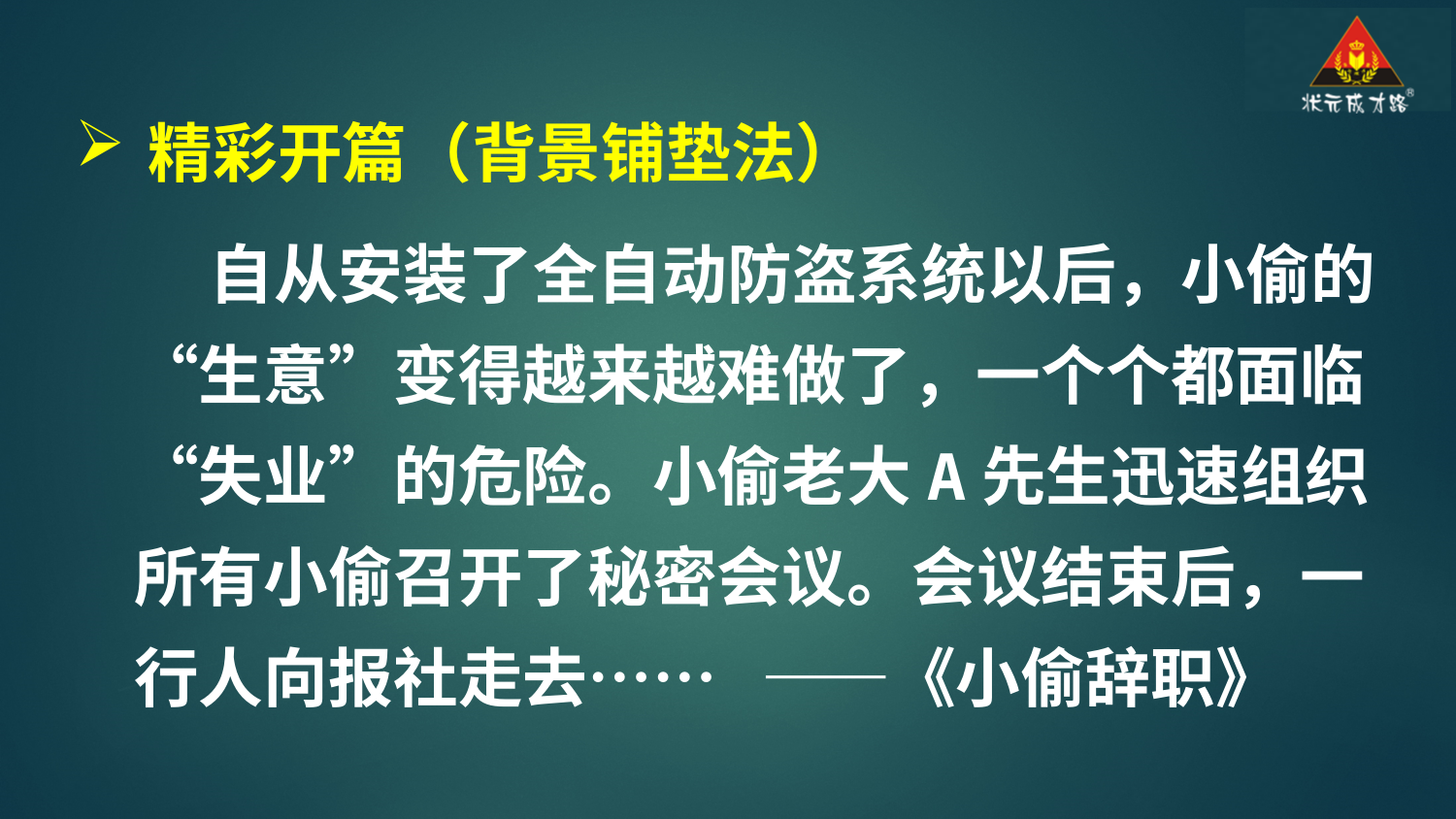

精彩开篇（背景铺垫法）
    自从安装了全自动防盗系统以后，小偷的“生意”变得越来越难做了，一个个都面临“失业”的危险。小偷老大A先生迅速组织所有小偷召开了秘密会议。会议结束后，一行人向报社走去……   ——《小偷辞职》